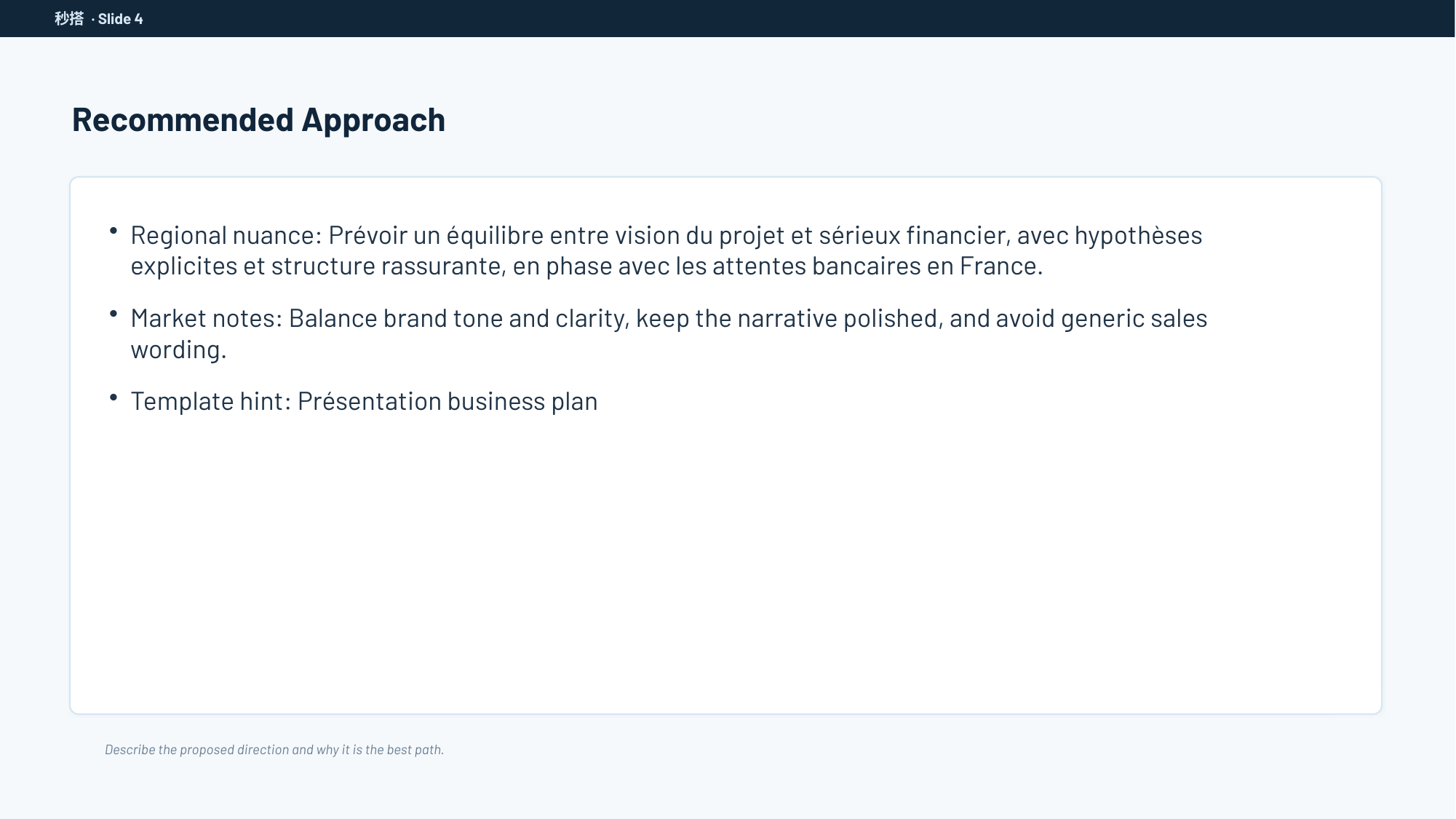

秒搭 · Slide 4
Recommended Approach

Regional nuance: Prévoir un équilibre entre vision du projet et sérieux financier, avec hypothèses explicites et structure rassurante, en phase avec les attentes bancaires en France.
Market notes: Balance brand tone and clarity, keep the narrative polished, and avoid generic sales wording.
Template hint: Présentation business plan
Describe the proposed direction and why it is the best path.